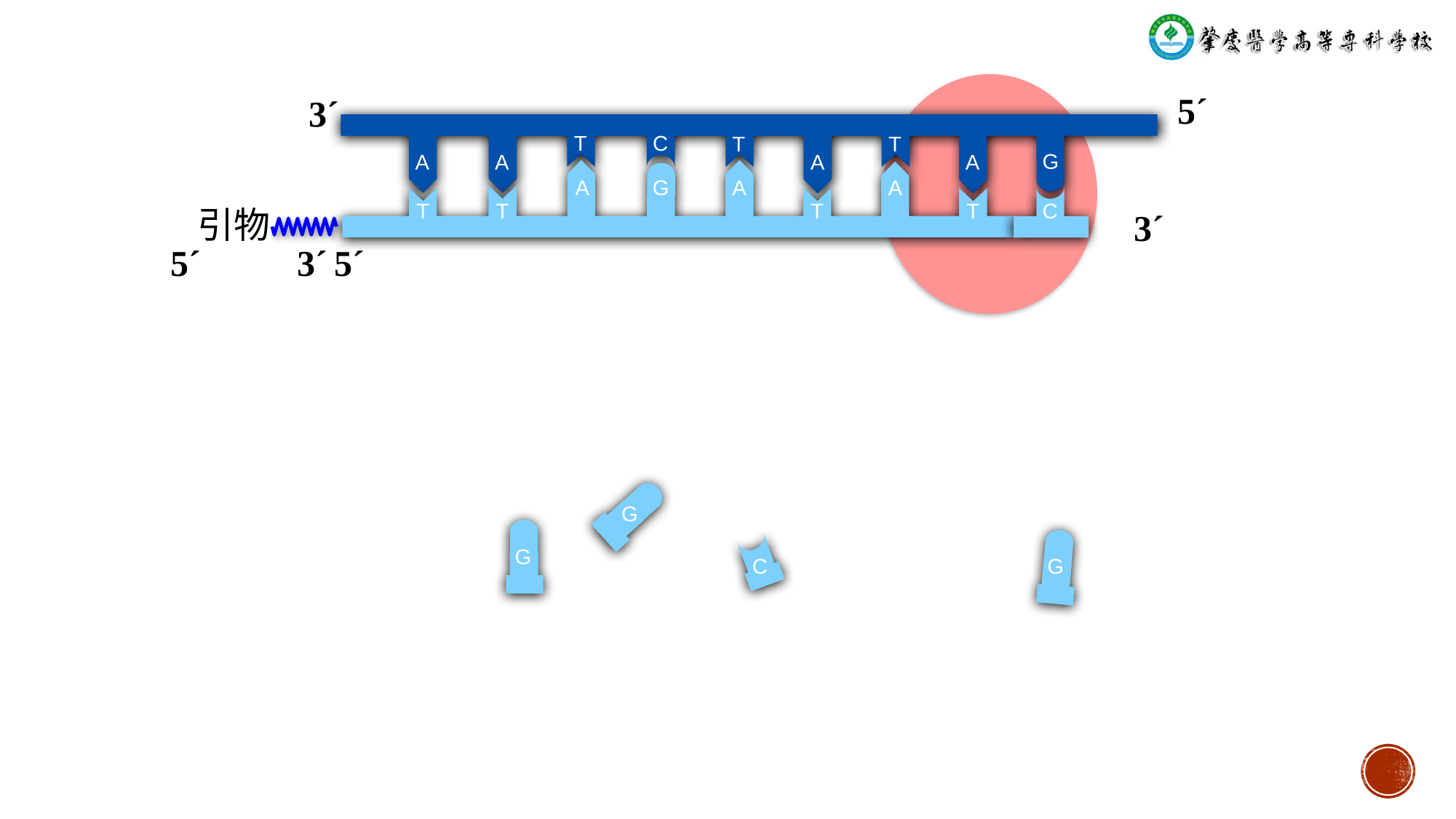

5´
3´

T
C
T
T
G
A
A
A
A

A
G
A
A

T
T
T
T
C
引物
3´

3´
5´
5´

G

G

C
G